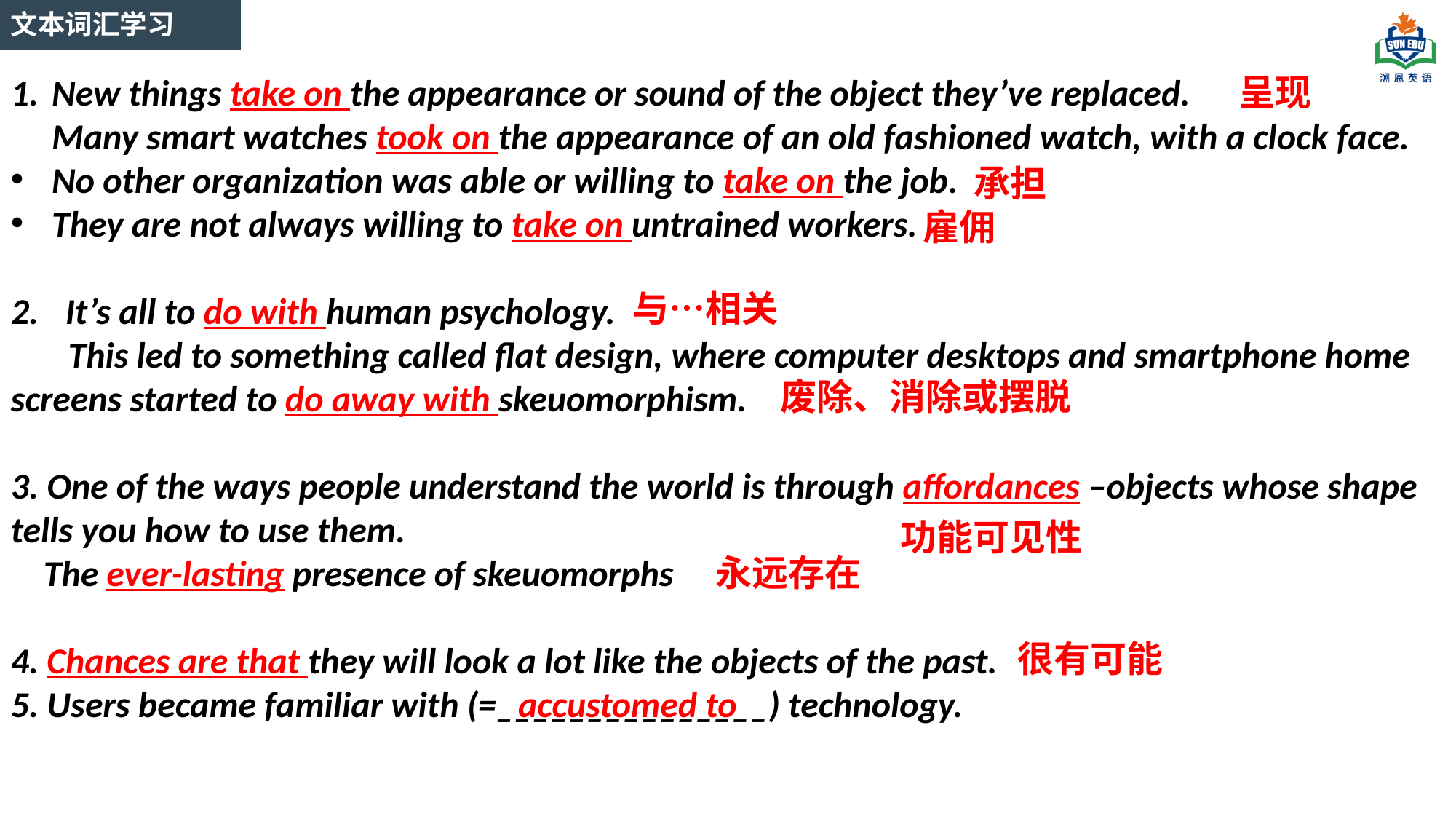

文本词汇学习
New things take on the appearance or sound of the object they’ve replaced.
     Many smart watches took on the appearance of an old fashioned watch, with a clock face.
No other organization was able or willing to take on the job.
They are not always willing to take on untrained workers.

It’s all to do with human psychology.
       This led to something called flat design, where computer desktops and smartphone home screens started to do away with skeuomorphism.

3. One of the ways people understand the world is through affordances –objects whose shape tells you how to use them.
    The ever-lasting presence of skeuomorphs

4. Chances are that they will look a lot like the objects of the past.
5. Users became familiar with (=_______________) technology.
呈现
承担
雇佣
与…相关
废除、消除或摆脱
功能可见性
永远存在
很有可能
accustomed to